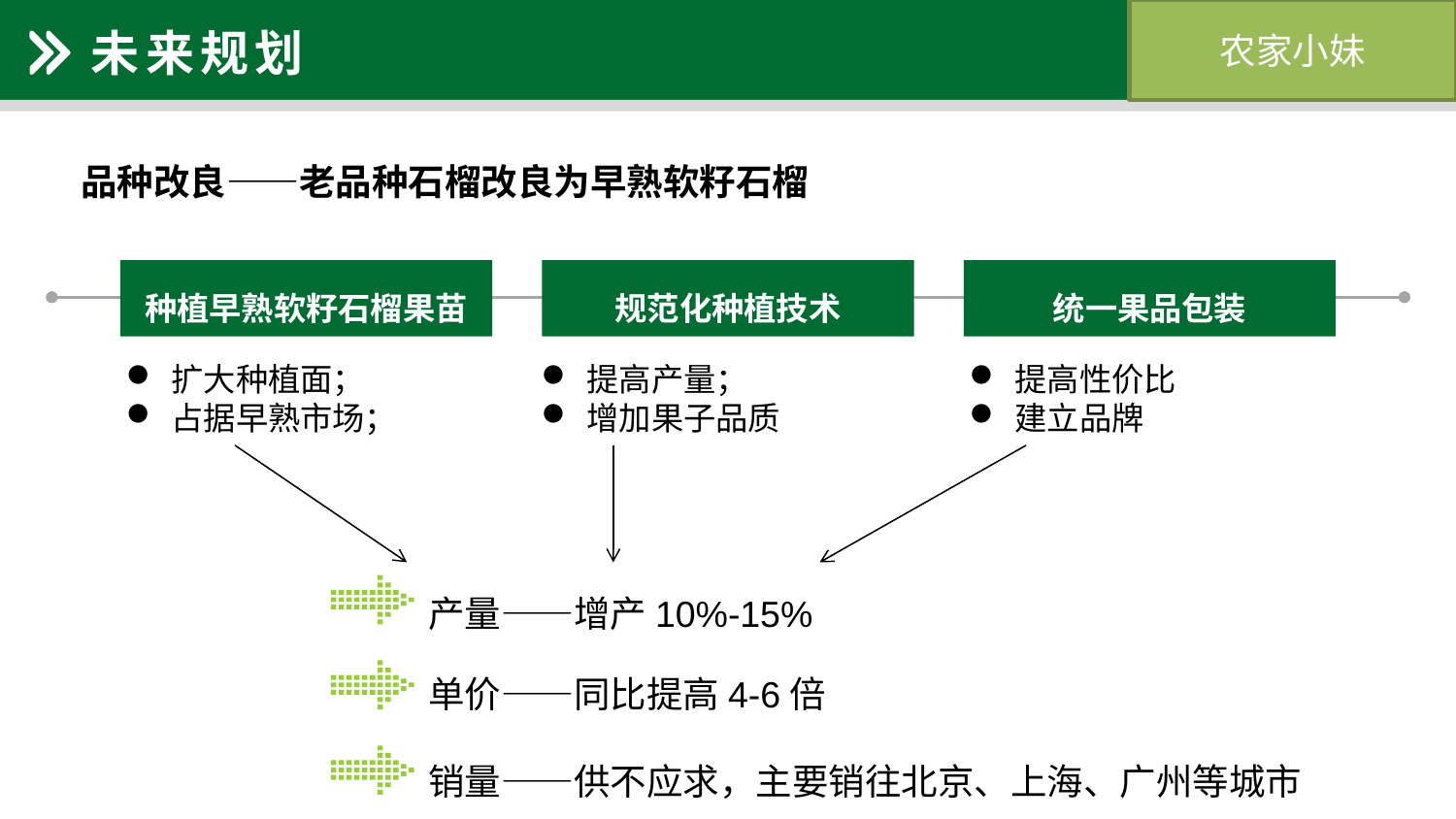

农家小妹
未来规划

品种改良——老品种石榴改良为早熟软籽石榴
种植早熟软籽石榴果苗
规范化种植技术
统一果品包装
扩大种植面；
占据早熟市场；
提高产量；
增加果子品质
提高性价比
建立品牌
产量——增产10%-15%

单价——同比提高4-6倍

销量——供不应求，主要销往北京、上海、广州等城市